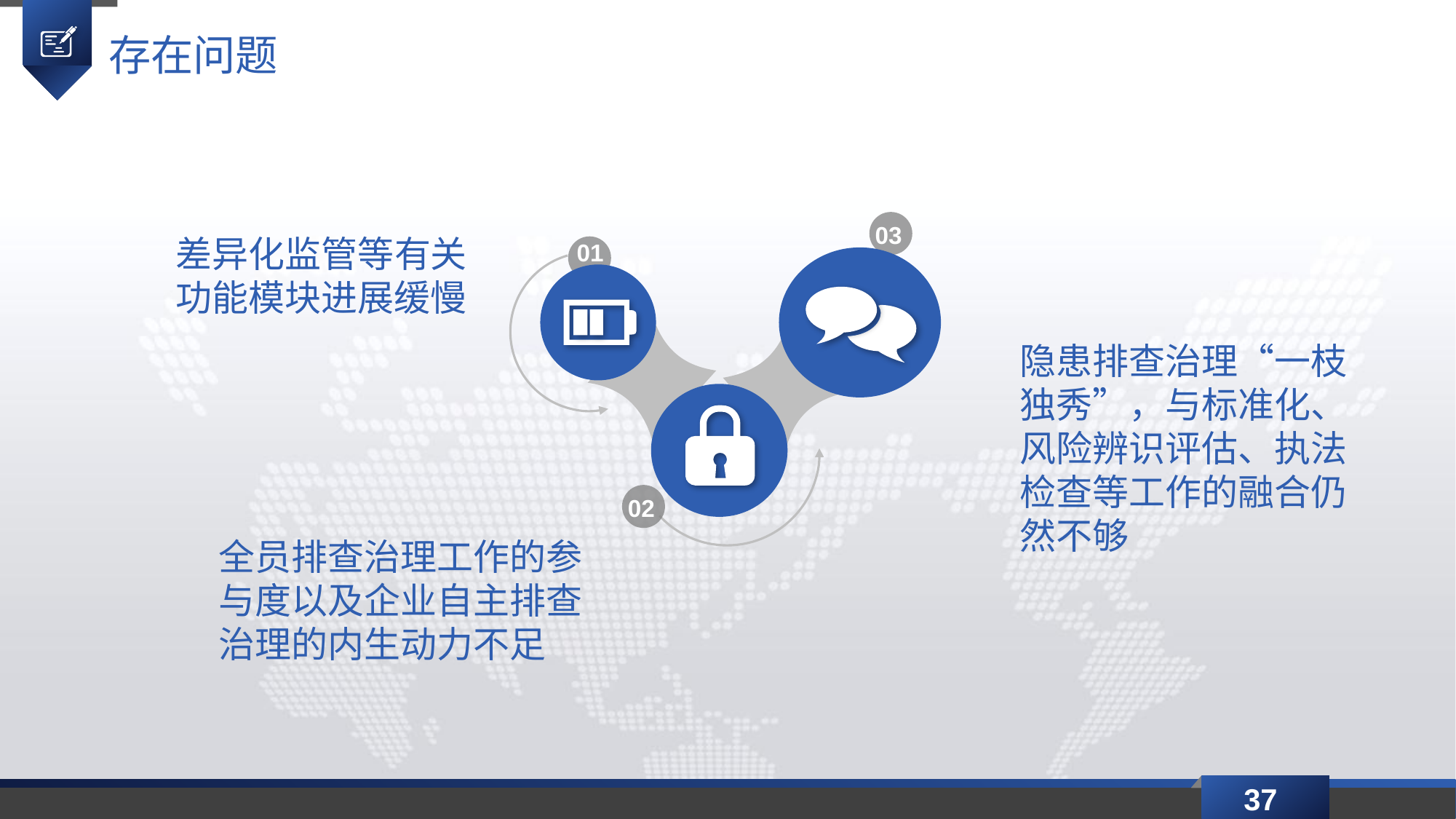

存在问题

03
差异化监管等有关功能模块进展缓慢
01

隐患排查治理“一枝独秀”，与标准化、风险辨识评估、执法检查等工作的融合仍然不够

02
全员排查治理工作的参与度以及企业自主排查治理的内生动力不足

37

延时符